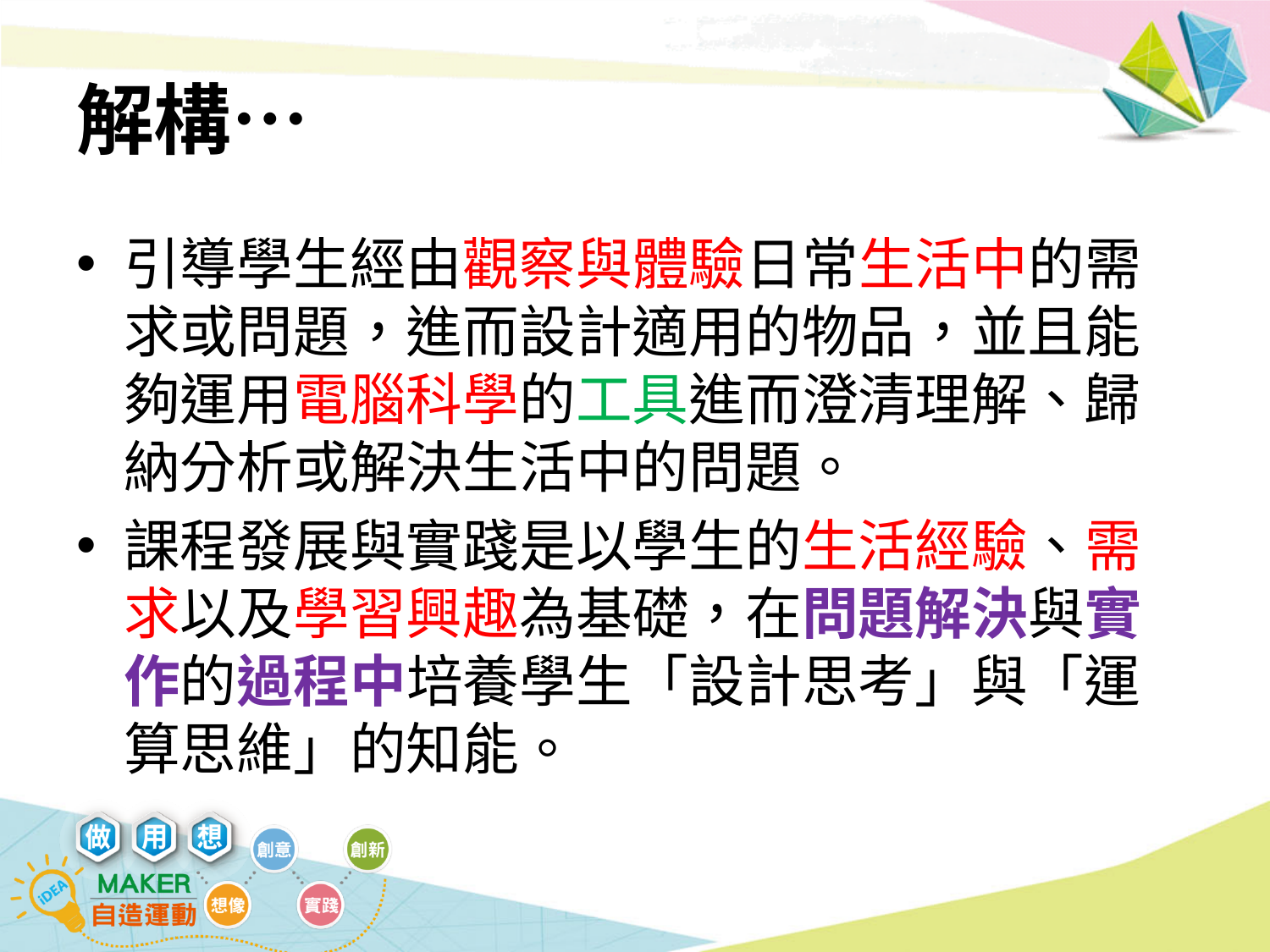

# 解構…
引導學生經由觀察與體驗日常生活中的需求或問題，進而設計適用的物品，並且能夠運用電腦科學的工具進而澄清理解、歸納分析或解決生活中的問題。
課程發展與實踐是以學生的生活經驗、需求以及學習興趣為基礎，在問題解決與實作的過程中培養學生「設計思考」與「運算思維」的知能。